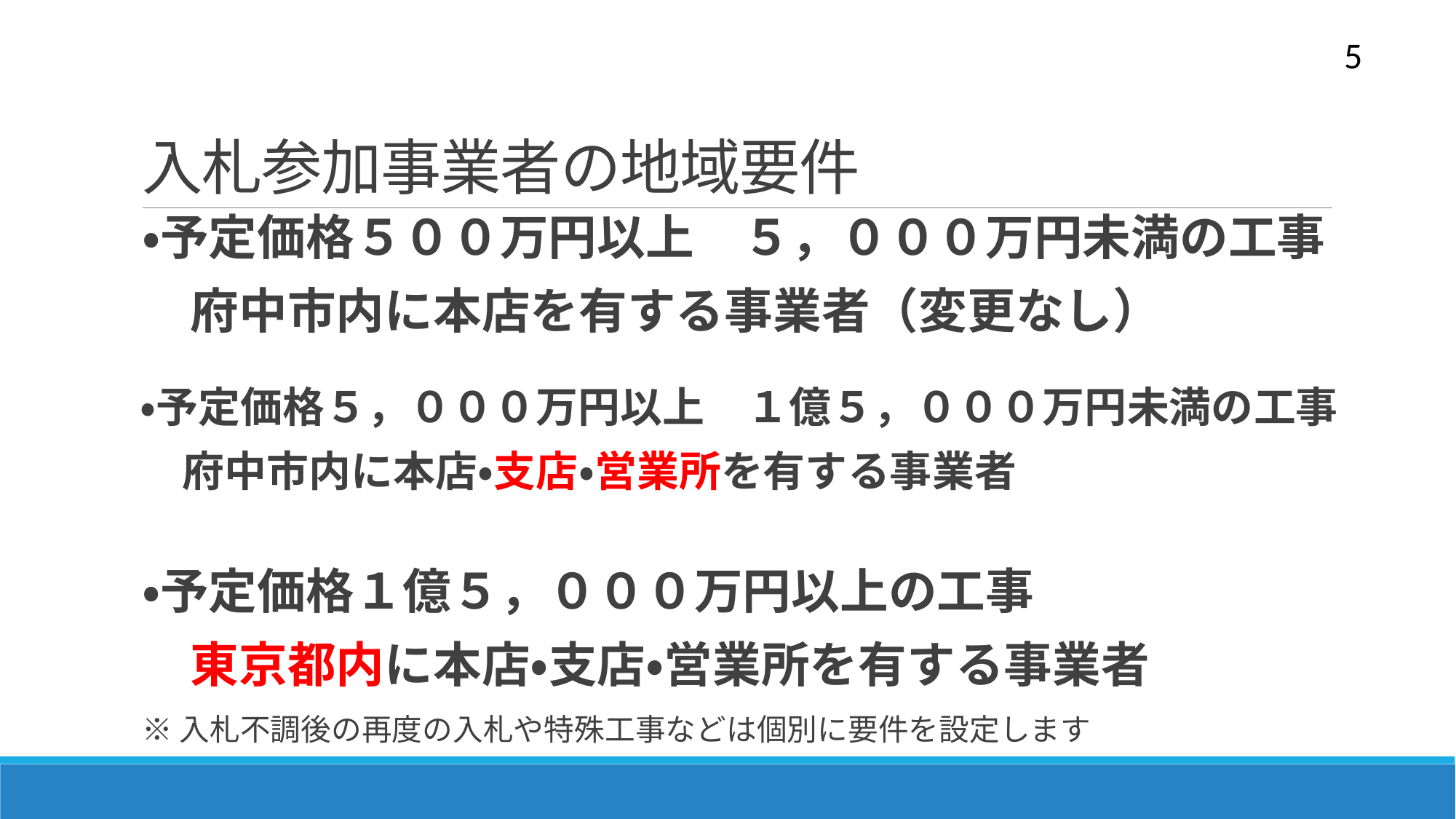

5
# 入札参加事業者の地域要件
・予定価格５００万円以上　５，０００万円未満の工事
　府中市内に本店を有する事業者（変更なし）
・予定価格５，０００万円以上　１億５，０００万円未満の工事
　府中市内に本店・支店・営業所を有する事業者
・予定価格１億５，０００万円以上の工事
　東京都内に本店・支店・営業所を有する事業者
※入札不調後の再度の入札や特殊工事などは個別に要件を設定します